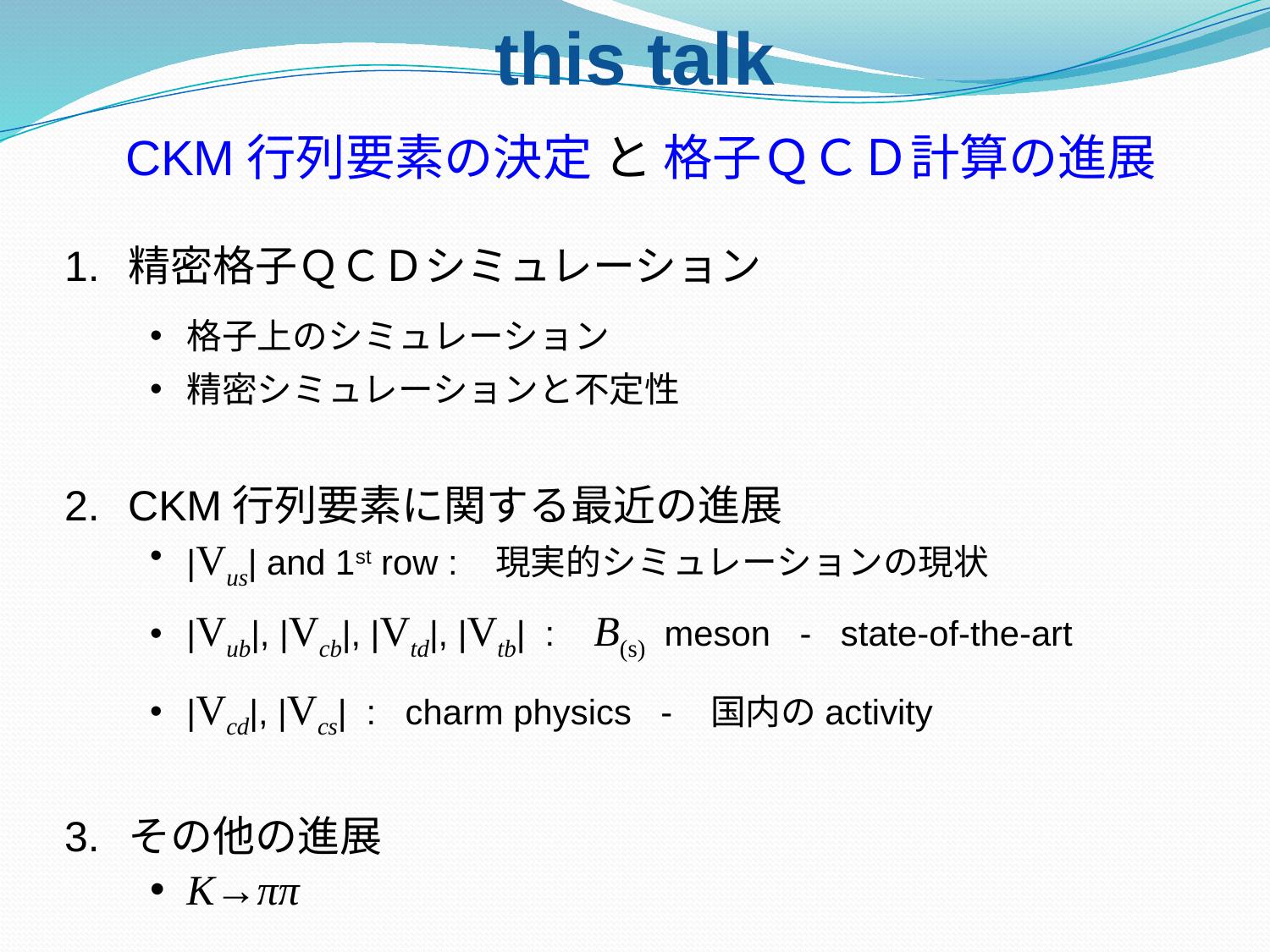

this talk
CKM行列要素の決定 と 格子ＱＣＤ計算の進展
精密格子ＱＣＤシミュレーション
格子上のシミュレーション
精密シミュレーションと不定性
CKM行列要素に関する最近の進展
|Vus| and 1st row :   現実的シミュレーションの現状
|Vub|, |Vcb|, |Vtd|, |Vtb|  :    B(s)  meson   -   state-of-the-art
|Vcd|, |Vcs|  :   charm physics   -   国内のactivity
その他の進展
K→ππ